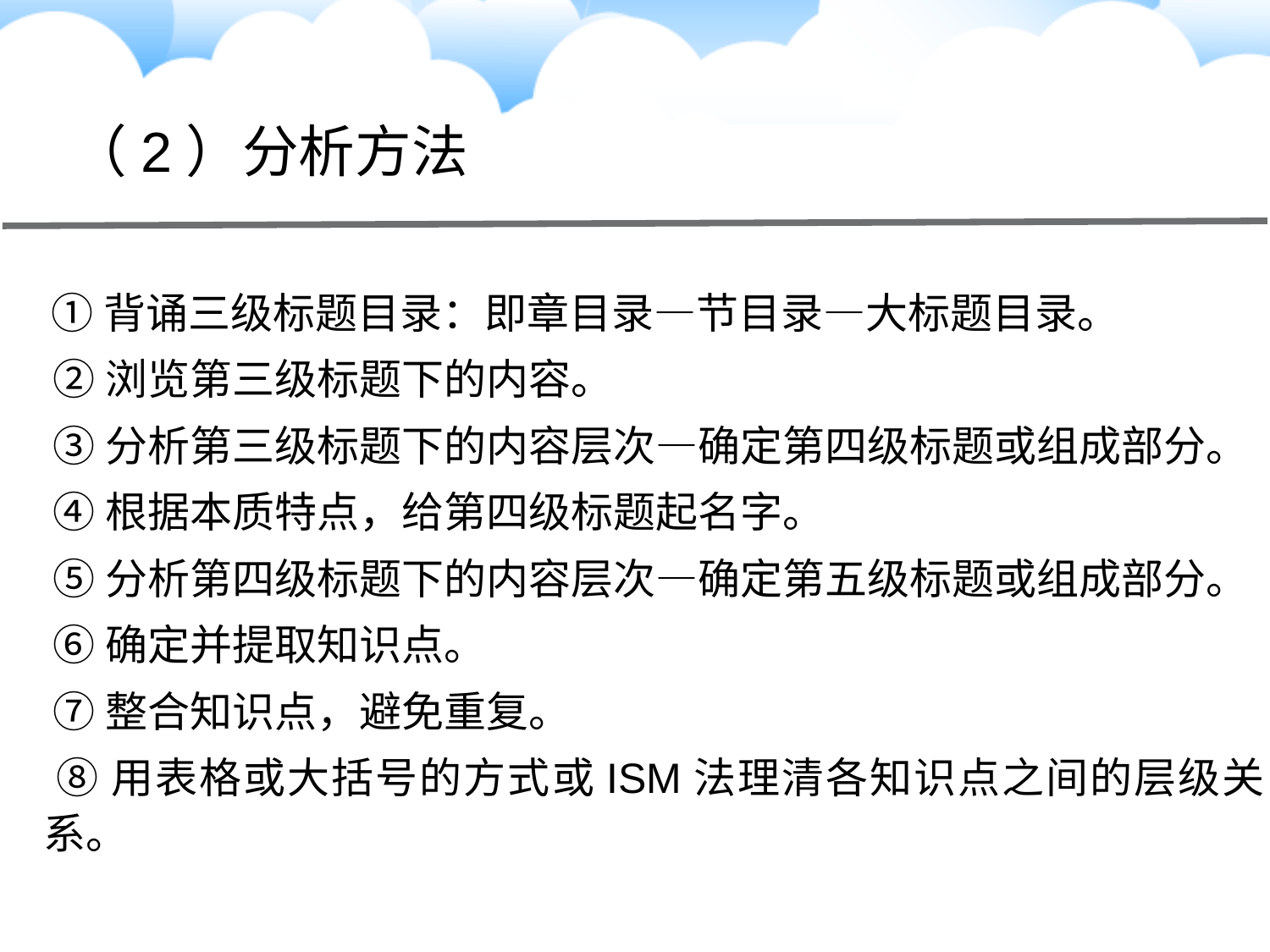

# （2）分析方法
 ①背诵三级标题目录：即章目录—节目录—大标题目录。
 ②浏览第三级标题下的内容。
 ③分析第三级标题下的内容层次—确定第四级标题或组成部分。
 ④根据本质特点，给第四级标题起名字。
 ⑤分析第四级标题下的内容层次—确定第五级标题或组成部分。
 ⑥确定并提取知识点。
 ⑦整合知识点，避免重复。
 ⑧用表格或大括号的方式或ISM法理清各知识点之间的层级关系。